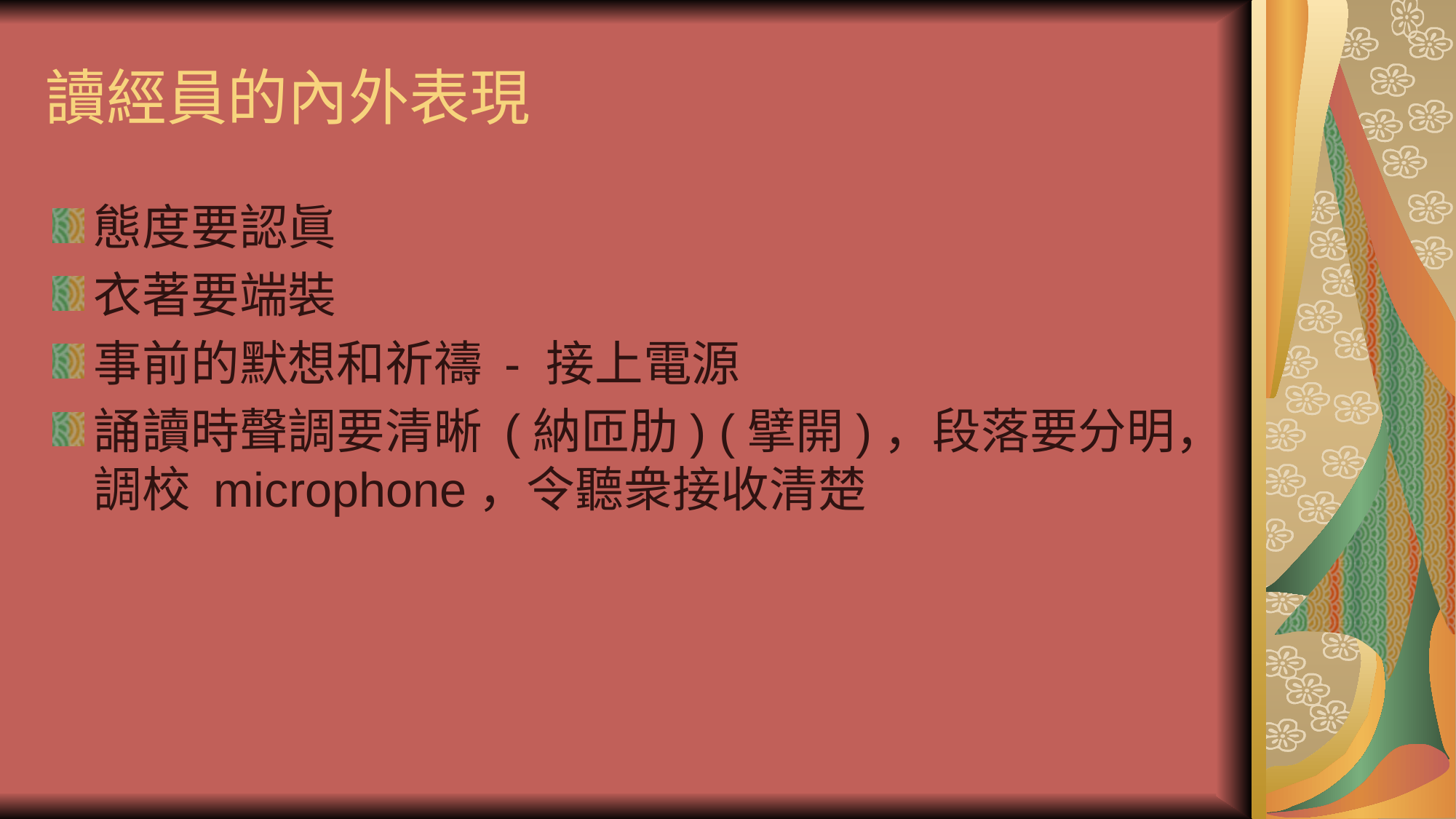

# 讀經員的內外表現
態度要認眞
衣著要端裝
事前的默想和祈禱 - 接上電源
誦讀時聲調要清晰 (納匝肋) (擘開)，段落要分明，調校 microphone，令聽衆接收清楚